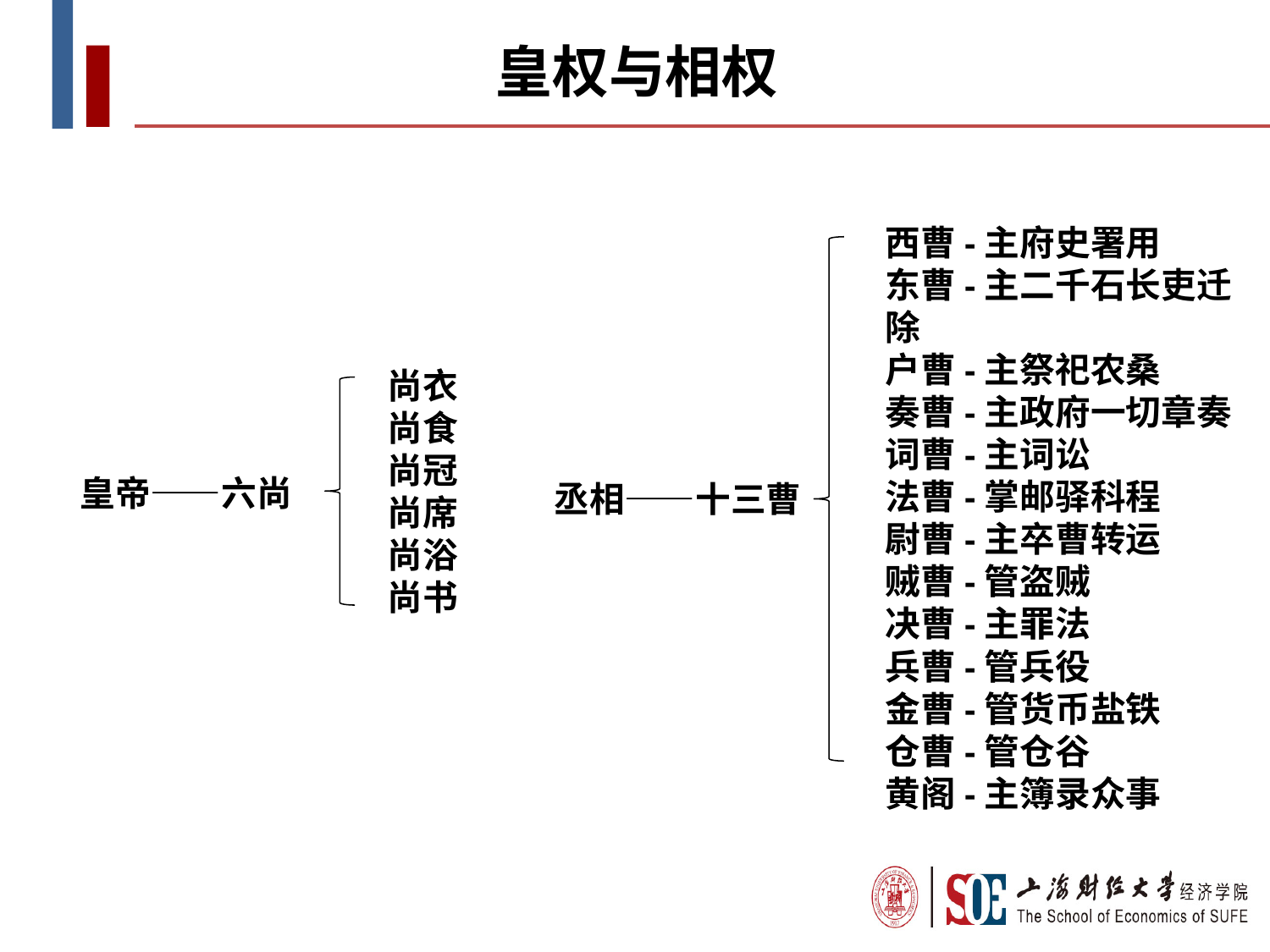

皇权与相权
西曹-主府史署用
东曹-主二千石长吏迁除
户曹-主祭祀农桑
奏曹-主政府一切章奏
词曹-主词讼
法曹-掌邮驿科程
尉曹-主卒曹转运
贼曹-管盗贼
决曹-主罪法
兵曹-管兵役
金曹-管货币盐铁
仓曹-管仓谷
黄阁-主簿录众事

尚衣
尚食
尚冠
尚席
尚浴
尚书

皇帝——六尚
丞相——十三曹